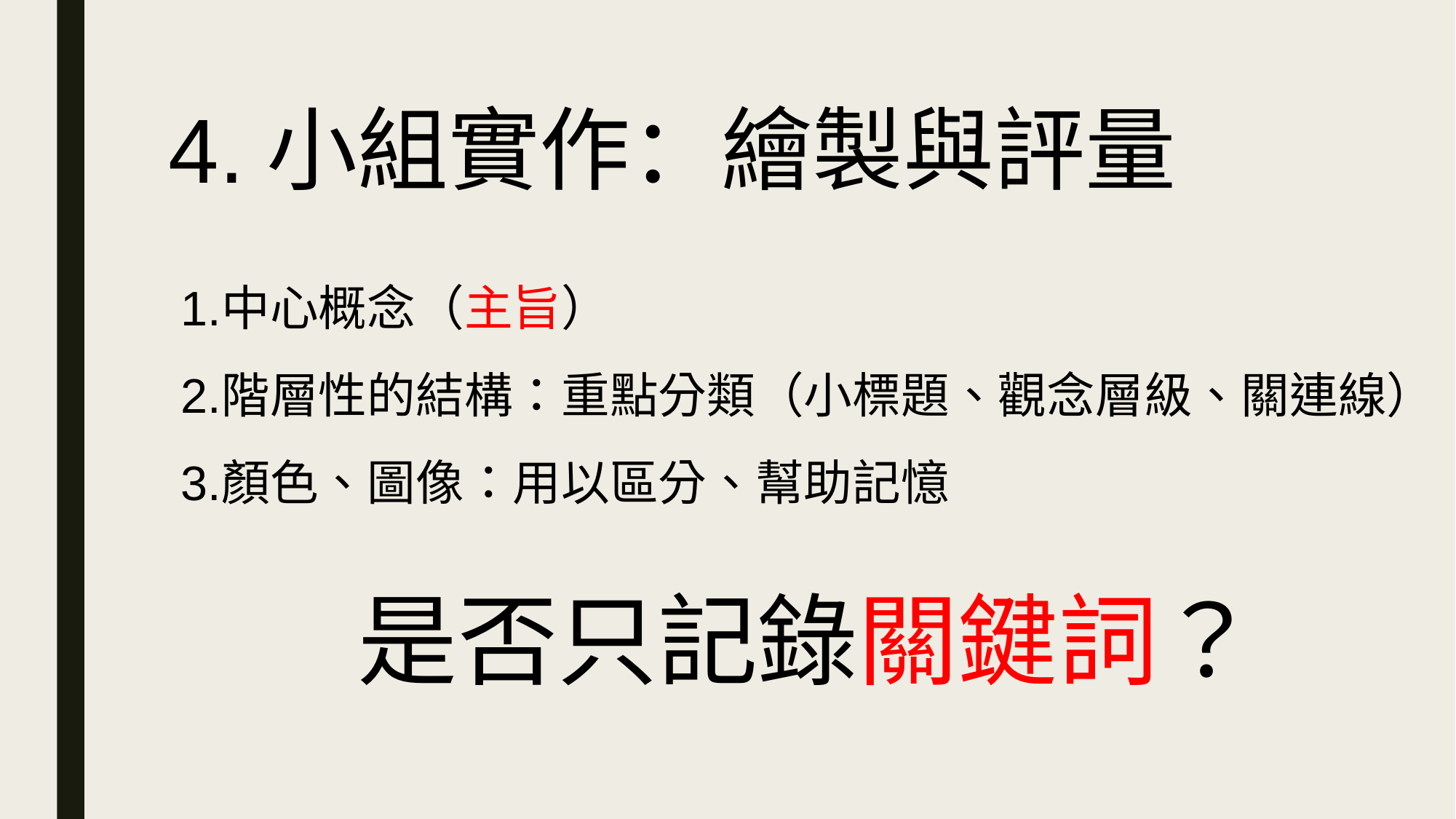

4.小組實作：繪製與評量
中心概念（主旨）
階層性的結構：重點分類（小標題、觀念層級、關連線）
顏色、圖像：用以區分、幫助記憶
是否只記錄關鍵詞？